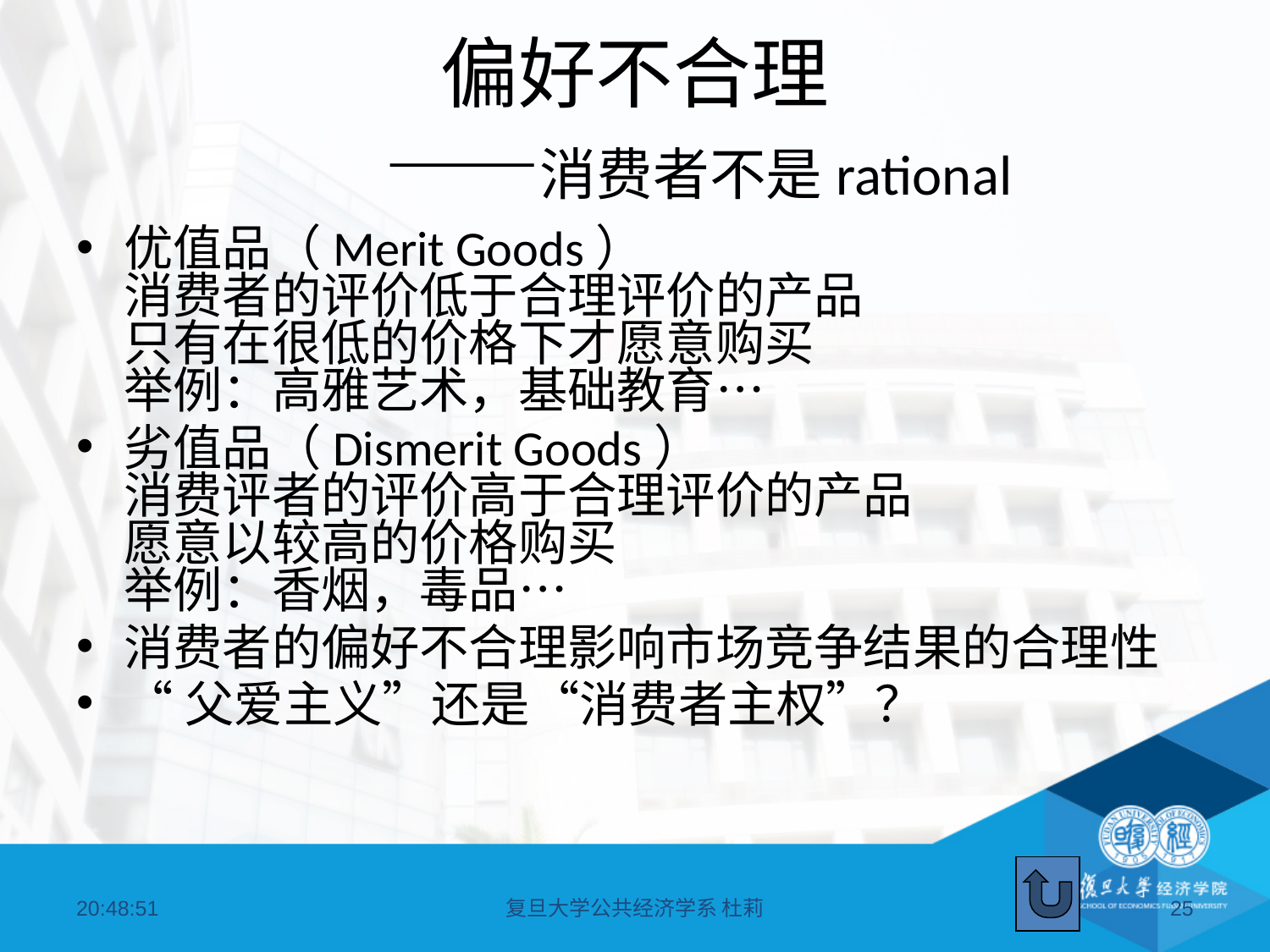

# 偏好不合理 ——消费者不是rational
优值品（Merit Goods）
消费者的评价低于合理评价的产品
只有在很低的价格下才愿意购买
举例：高雅艺术，基础教育…
劣值品（Dismerit Goods）
消费评者的评价高于合理评价的产品
愿意以较高的价格购买
举例：香烟，毒品…
消费者的偏好不合理影响市场竞争结果的合理性
“父爱主义”还是“消费者主权”？

20:48:51
复旦大学公共经济学系 杜莉
25